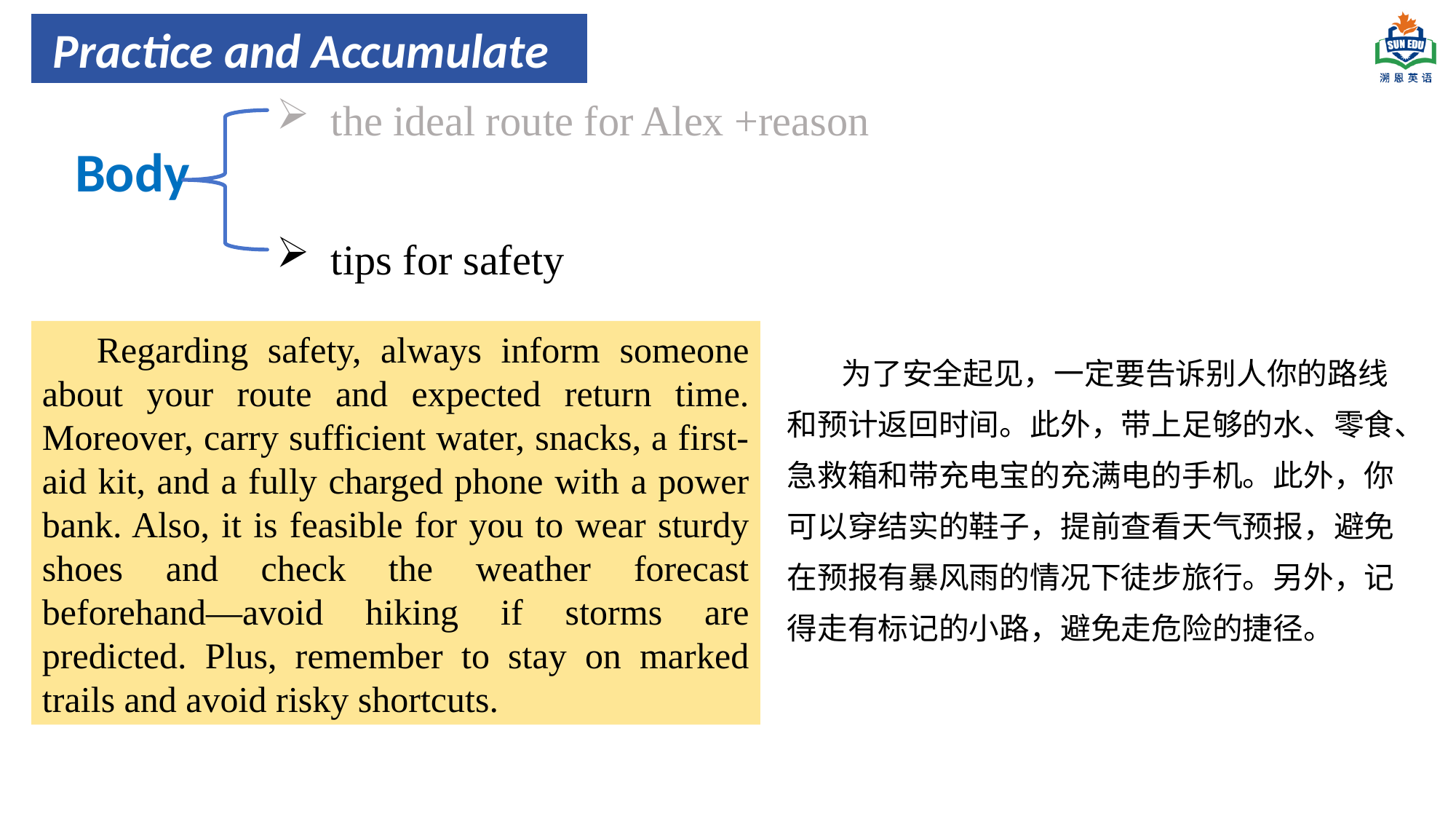

Practice and Accumulate
the ideal route for Alex +reason

Body
tips for safety
Regarding safety, always inform someone about your route and expected return time. Moreover, carry sufficient water, snacks, a first-aid kit, and a fully charged phone with a power bank. Also, it is feasible for you to wear sturdy shoes and check the weather forecast beforehand—avoid hiking if storms are predicted. Plus, remember to stay on marked trails and avoid risky shortcuts.
为了安全起见，一定要告诉别人你的路线和预计返回时间。此外，带上足够的水、零食、急救箱和带充电宝的充满电的手机。此外，你可以穿结实的鞋子，提前查看天气预报，避免在预报有暴风雨的情况下徒步旅行。另外，记得走有标记的小路，避免走危险的捷径。